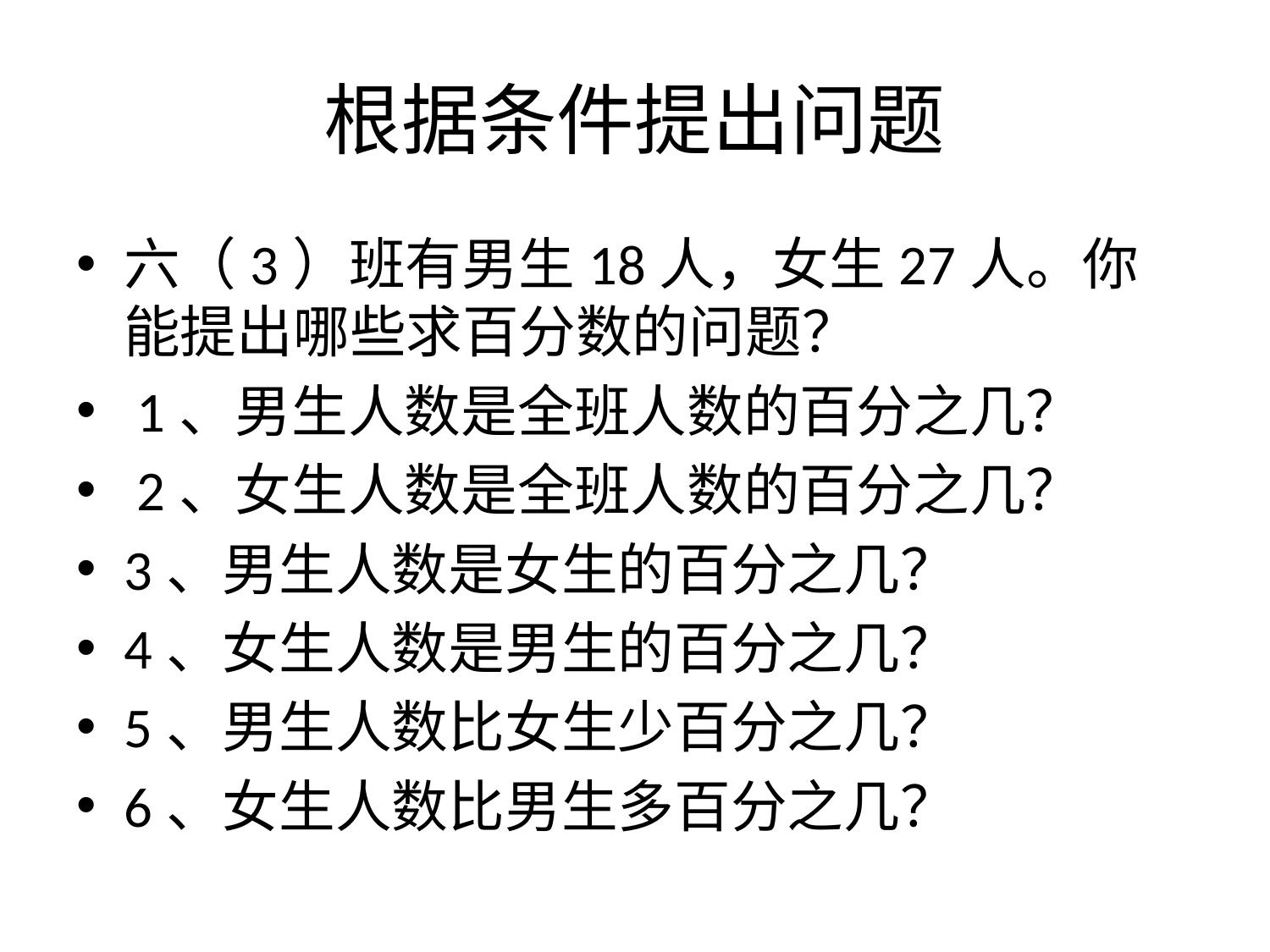

# 根据条件提出问题
六（3）班有男生18人，女生27人。你能提出哪些求百分数的问题？
 1、男生人数是全班人数的百分之几？
 2、女生人数是全班人数的百分之几？
3、男生人数是女生的百分之几？
4、女生人数是男生的百分之几？
5、男生人数比女生少百分之几？
6、女生人数比男生多百分之几？